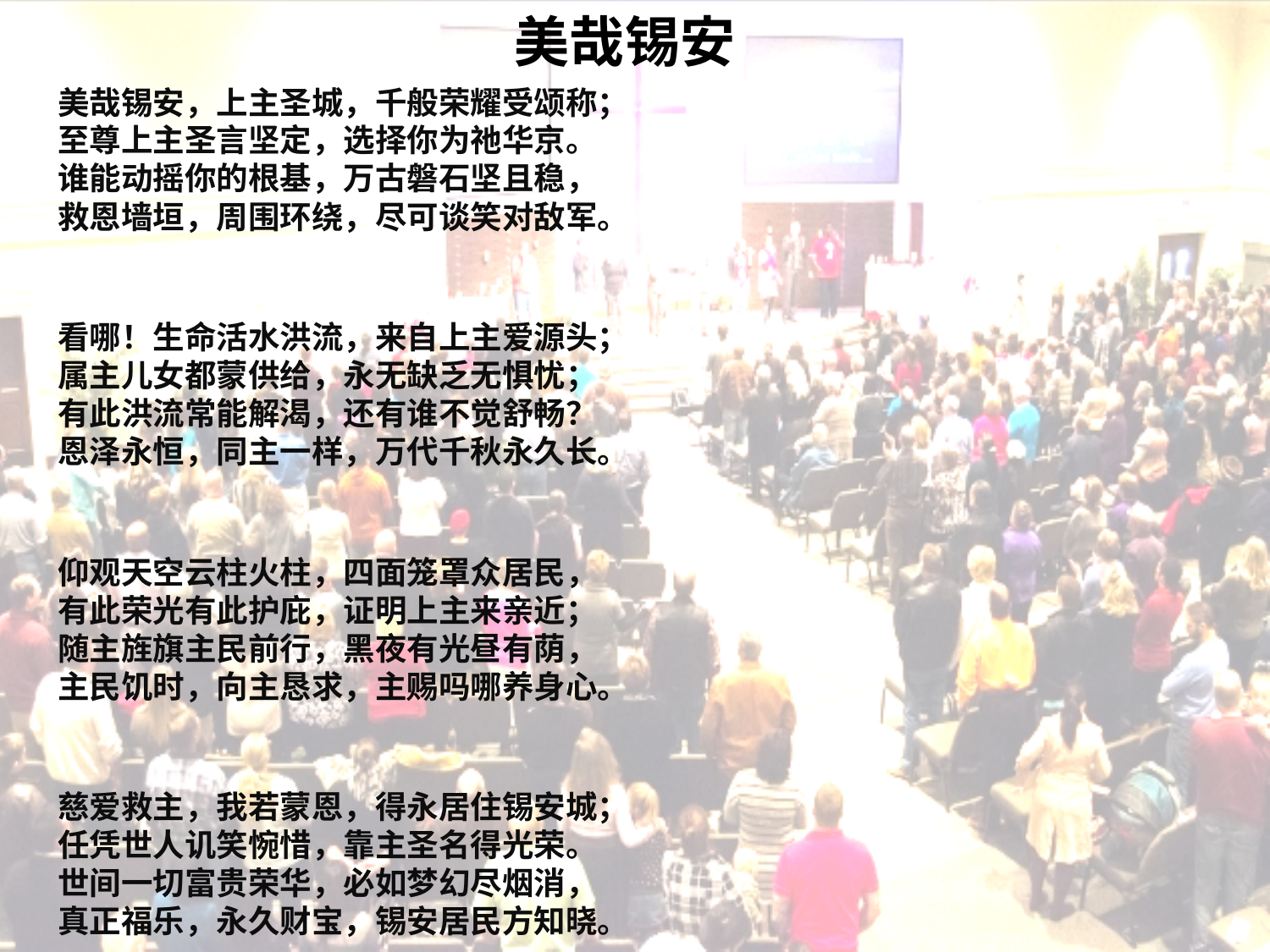

# 美哉锡安
美哉锡安，上主圣城，千般荣耀受颂称；
至尊上主圣言坚定，选择你为祂华京。
谁能动摇你的根基，万古磐石坚且稳，
救恩墙垣，周围环绕，尽可谈笑对敌军。
看哪！生命活水洪流，来自上主爱源头；
属主儿女都蒙供给，永无缺乏无惧忧；
有此洪流常能解渴，还有谁不觉舒畅？
恩泽永恒，同主一样，万代千秋永久长。
仰观天空云柱火柱，四面笼罩众居民，
有此荣光有此护庇，证明上主来亲近；
随主旌旗主民前行，黑夜有光昼有荫，
主民饥时，向主恳求，主赐吗哪养身心。
慈爱救主，我若蒙恩，得永居住锡安城；
任凭世人讥笑惋惜，靠主圣名得光荣。
世间一切富贵荣华，必如梦幻尽烟消，
真正福乐，永久财宝，锡安居民方知晓。